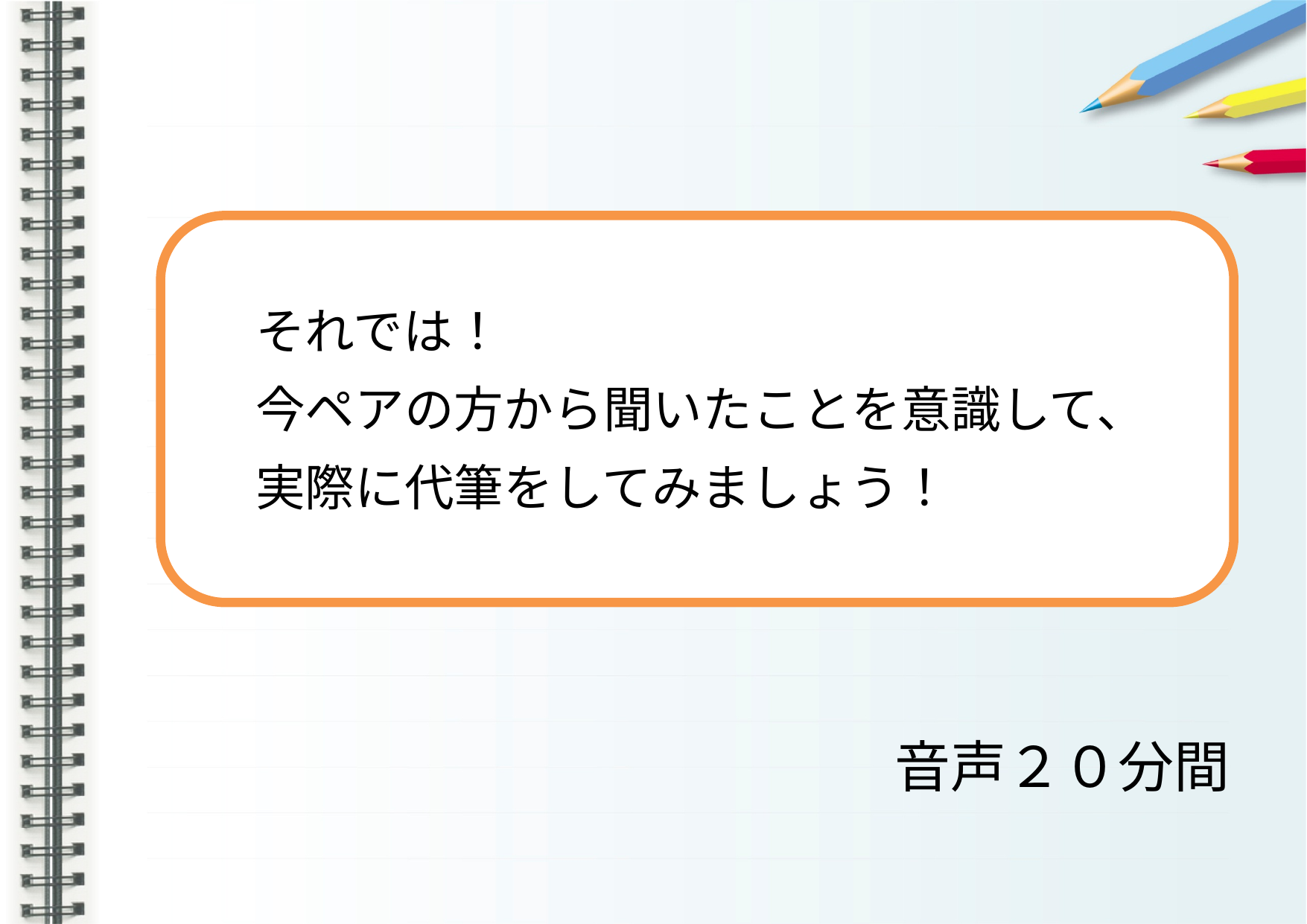

それでは！
今ペアの方から聞いたことを意識して、
実際に代筆をしてみましょう！
# 音声２０分間